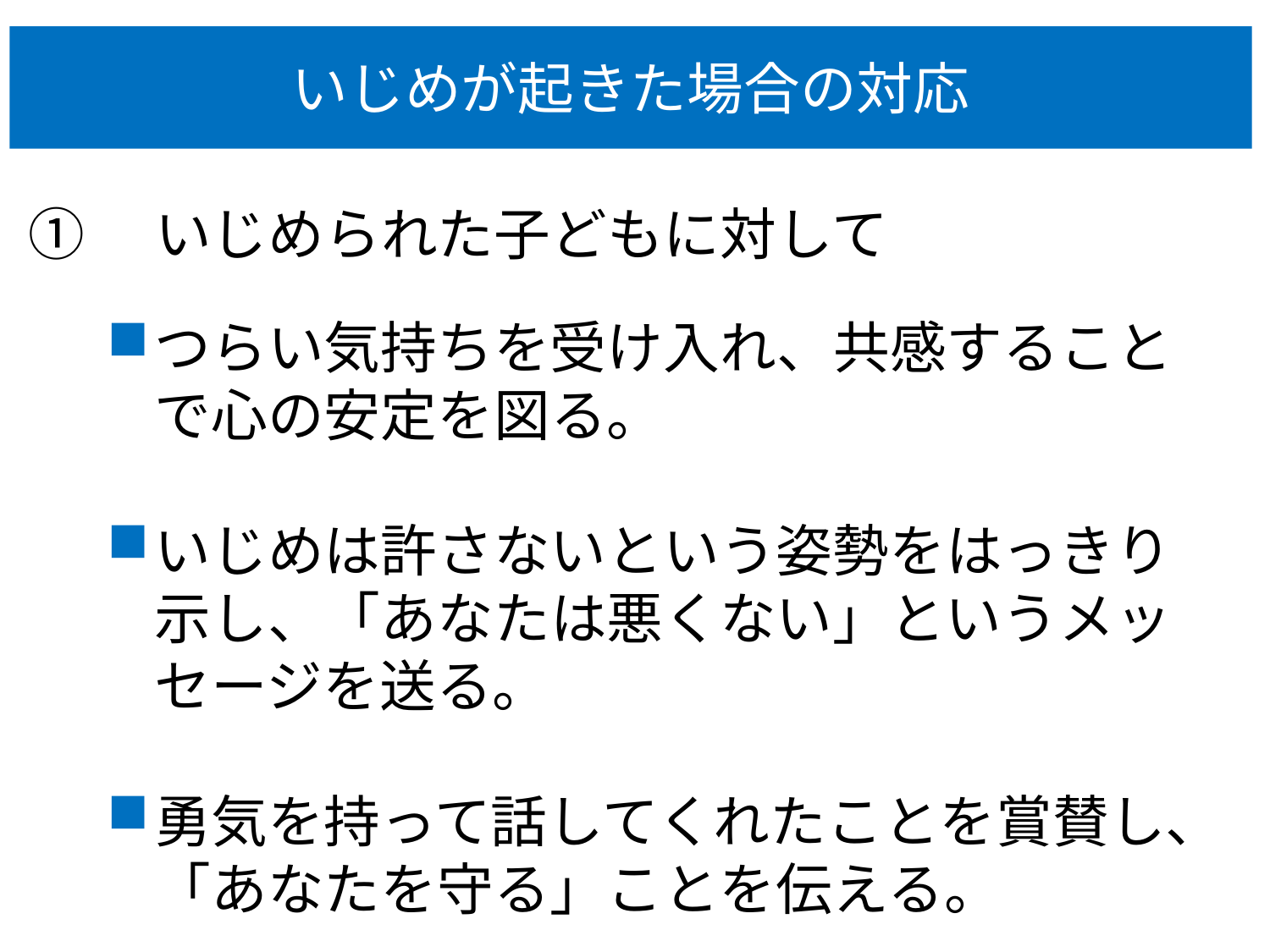

# いじめが起きた場合の対応
①　いじめられた子どもに対して

つらい気持ちを受け入れ、共感することで心の安定を図る。

いじめは許さないという姿勢をはっきり示し、「あなたは悪くない」というメッセージを送る。

勇気を持って話してくれたことを賞賛し、「あなたを守る」ことを伝える。